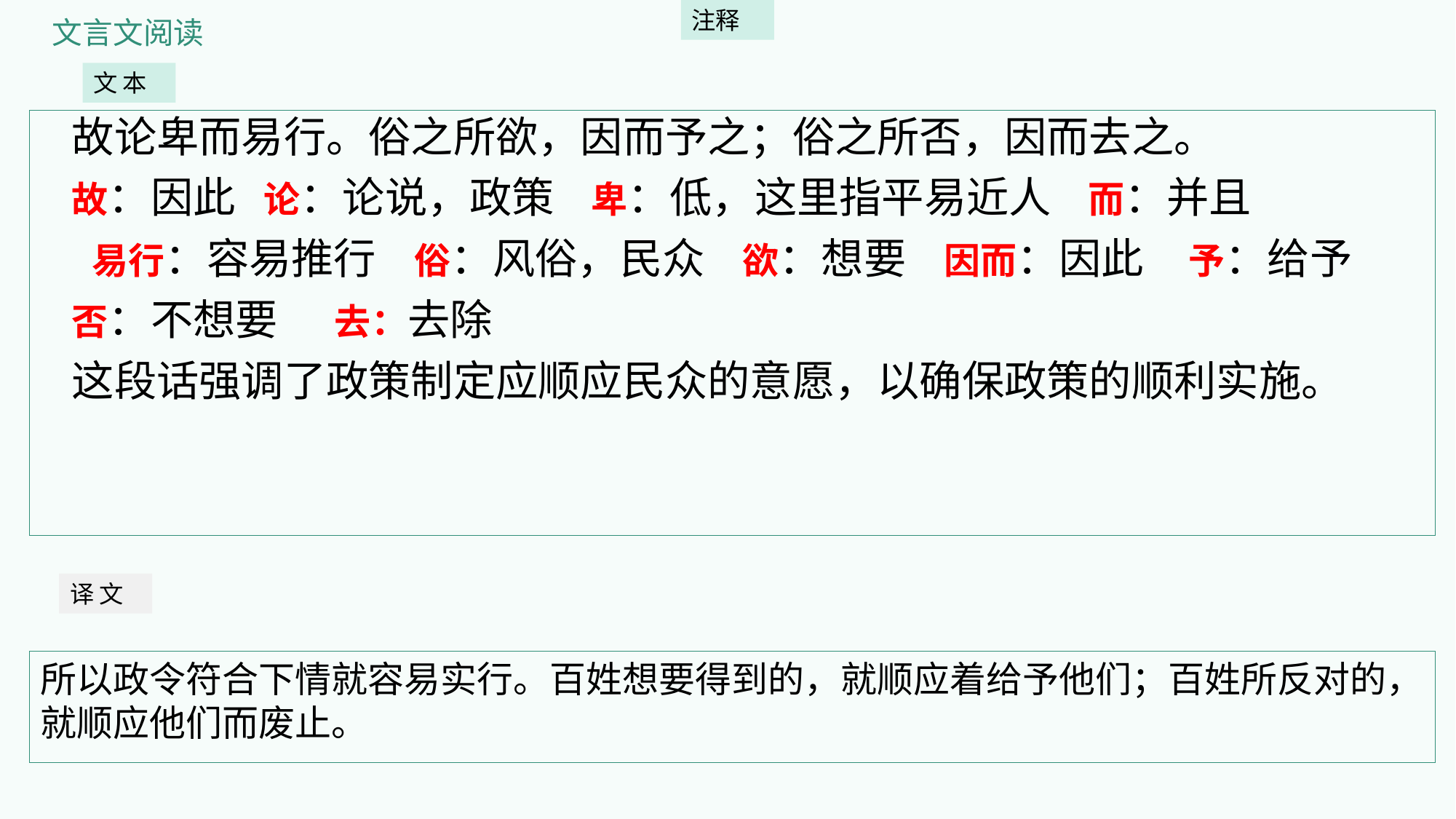

注释
文言文阅读
文 本
故论卑而易行。俗之所欲，因而予之；俗之所否，因而去之。
故：因此   论：论说，政策    卑：低，这里指平易近人    而：并且
 易行：容易推行    俗：风俗，民众    欲：想要    因而：因此     予：给予
否：不想要      去：去除
这段话强调了政策制定应顺应民众的意愿，以确保政策的顺利实施。
译 文
所以政令符合下情就容易实行。百姓想要得到的，就顺应着给予他们；百姓所反对的，就顺应他们而废止。